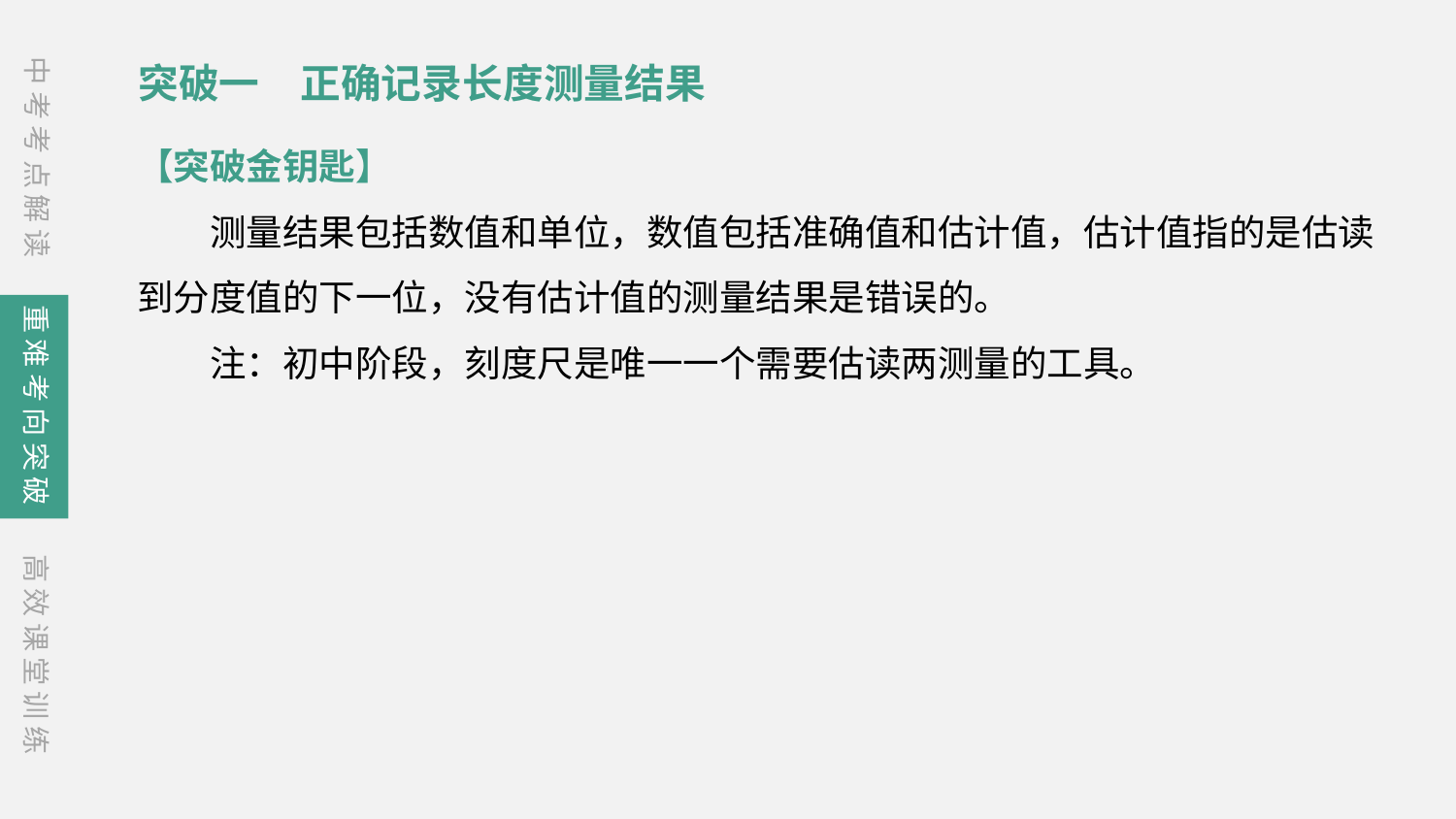

中考考点解读
突破一　正确记录长度测量结果
【突破金钥匙】
　　测量结果包括数值和单位，数值包括准确值和估计值，估计值指的是估读到分度值的下一位，没有估计值的测量结果是错误的。
　　注：初中阶段，刻度尺是唯一一个需要估读两测量的工具。
重难考向突破

高效课堂训练